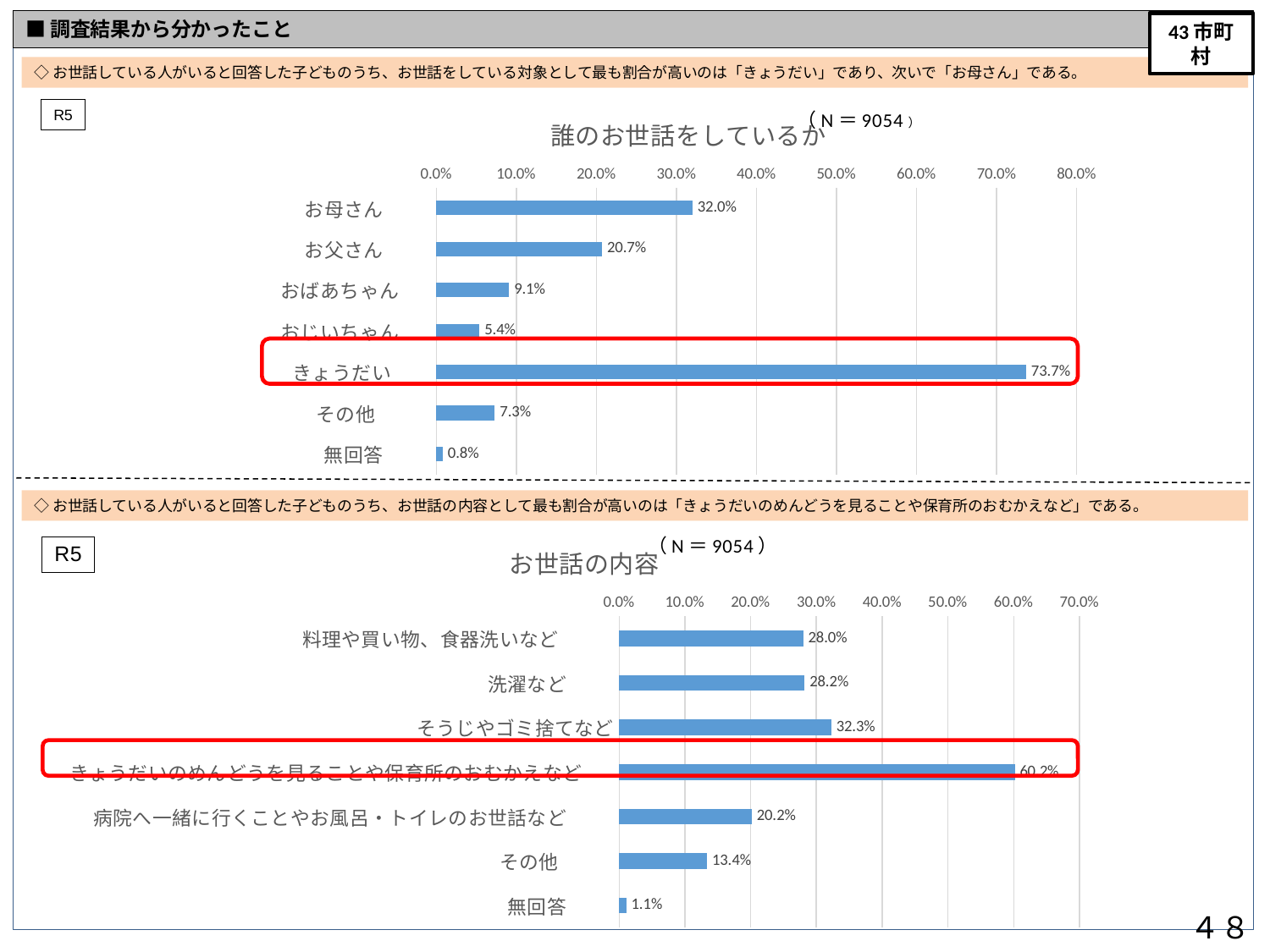

■調査結果から分かったこと
43市町村

◇お世話している人がいると回答した子どものうち、お世話をしている対象として最も割合が高いのは「きょうだい」であり、次いで「お母さん」である。

### Chart: 誰のお世話をしているか

| Category |  |
|---|---|
| お母さん             | 0.32 |
| お父さん             | 0.207 |
| おばあちゃん         | 0.091 |
| おじいちゃん         | 0.054 |
| きょうだい           | 0.737 |
| その他               | 0.073 |
|   無回答             | 0.008 |
R5

◇お世話している人がいると回答した子どものうち、お世話の内容として最も割合が高いのは「きょうだいのめんどうを見ることや保育所のおむかえなど」である。

### Chart: お世話の内容

| Category |  |
|---|---|
| 料理や買い物、食器洗いなど               | 0.28 |
| 洗濯など             | 0.282 |
| そうじやゴミ捨てなど | 0.323 |
| きょうだいのめんどうを見ることや保育所のおむかえなど         | 0.602 |
| 病院へ一緒に行くことやお風呂・トイレのお世話など             | 0.202 |
| その他               | 0.134 |
|   無回答             | 0.011 |
４８